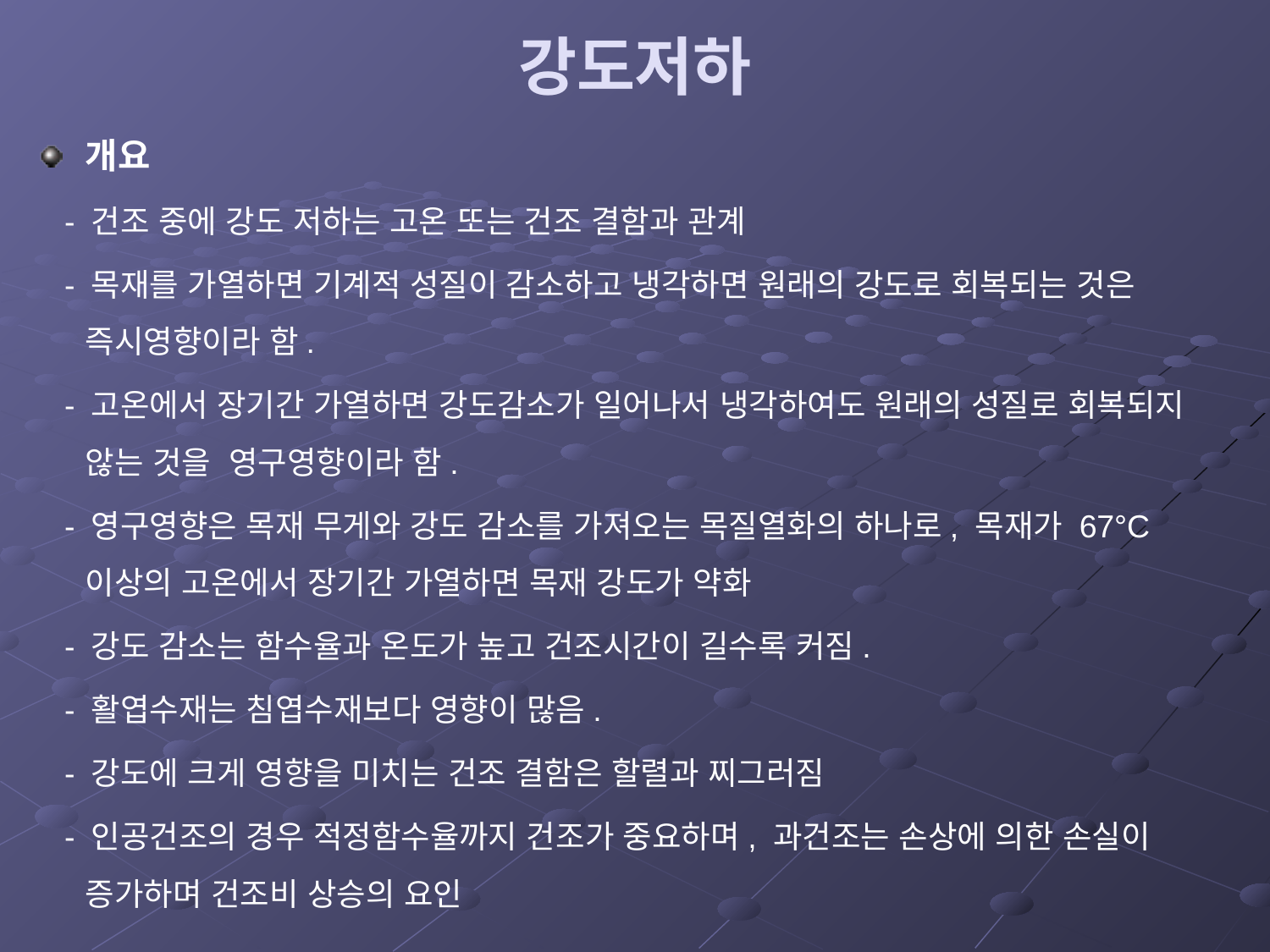

# 강도저하
개요
   - 건조 중에 강도 저하는 고온 또는 건조 결함과 관계
   - 목재를 가열하면 기계적 성질이 감소하고 냉각하면 원래의 강도로 회복되는 것은 즉시영향이라 함.
   - 고온에서 장기간 가열하면 강도감소가 일어나서 냉각하여도 원래의 성질로 회복되지 않는 것을  영구영향이라 함.
   - 영구영향은 목재 무게와 강도 감소를 가져오는 목질열화의 하나로, 목재가 67°C 이상의 고온에서 장기간 가열하면 목재 강도가 약화
   - 강도 감소는 함수율과 온도가 높고 건조시간이 길수록 커짐.
   - 활엽수재는 침엽수재보다 영향이 많음.
   - 강도에 크게 영향을 미치는 건조 결함은 할렬과 찌그러짐
   - 인공건조의 경우 적정함수율까지 건조가 중요하며, 과건조는 손상에 의한 손실이 증가하며 건조비 상승의 요인